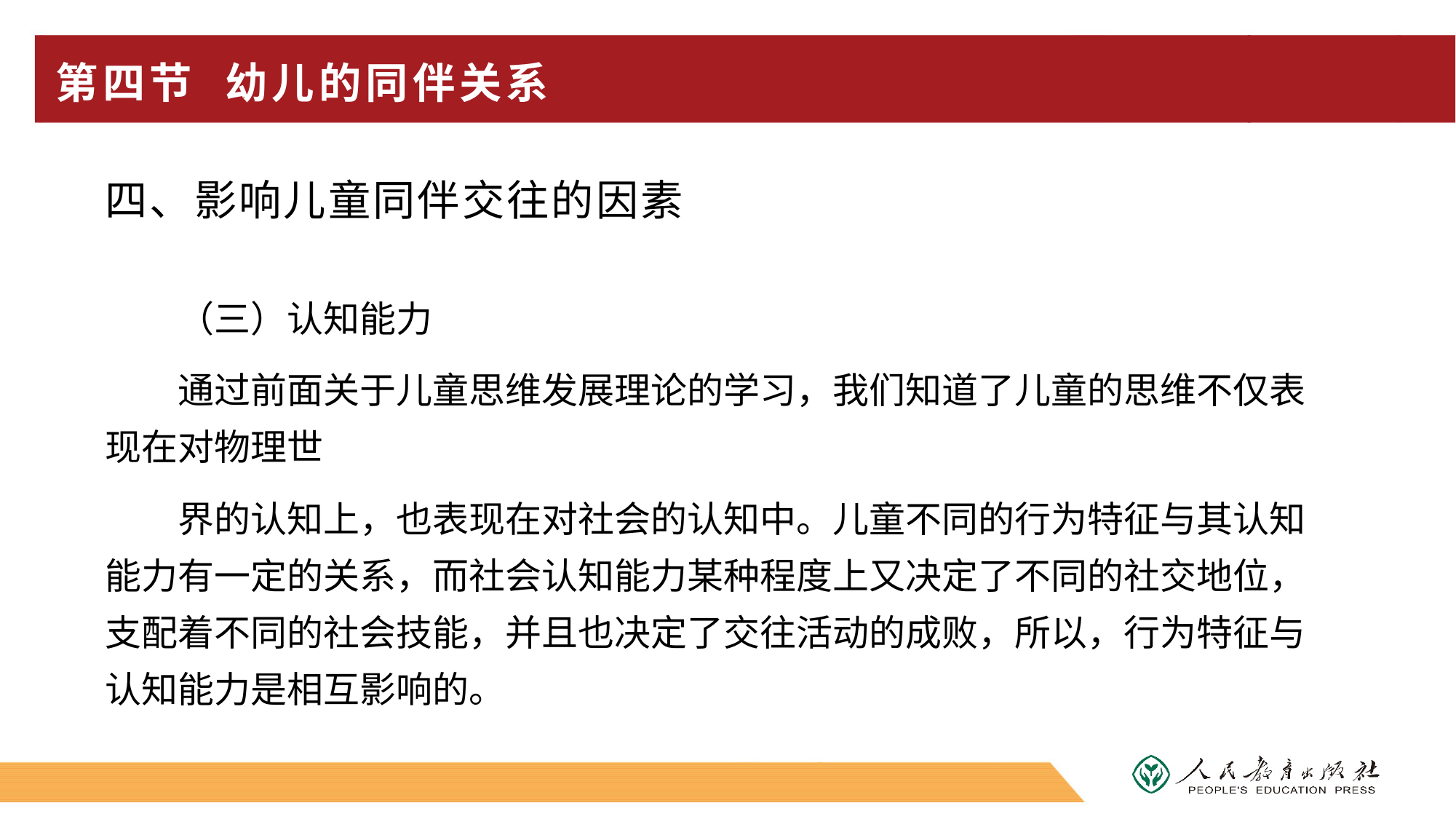

# 第四节  幼儿的同伴关系
四、影响儿童同伴交往的因素
（三）认知能力
通过前面关于儿童思维发展理论的学习，我们知道了儿童的思维不仅表现在对物理世
界的认知上，也表现在对社会的认知中。儿童不同的行为特征与其认知能力有一定的关系，而社会认知能力某种程度上又决定了不同的社交地位，支配着不同的社会技能，并且也决定了交往活动的成败，所以，行为特征与认知能力是相互影响的。